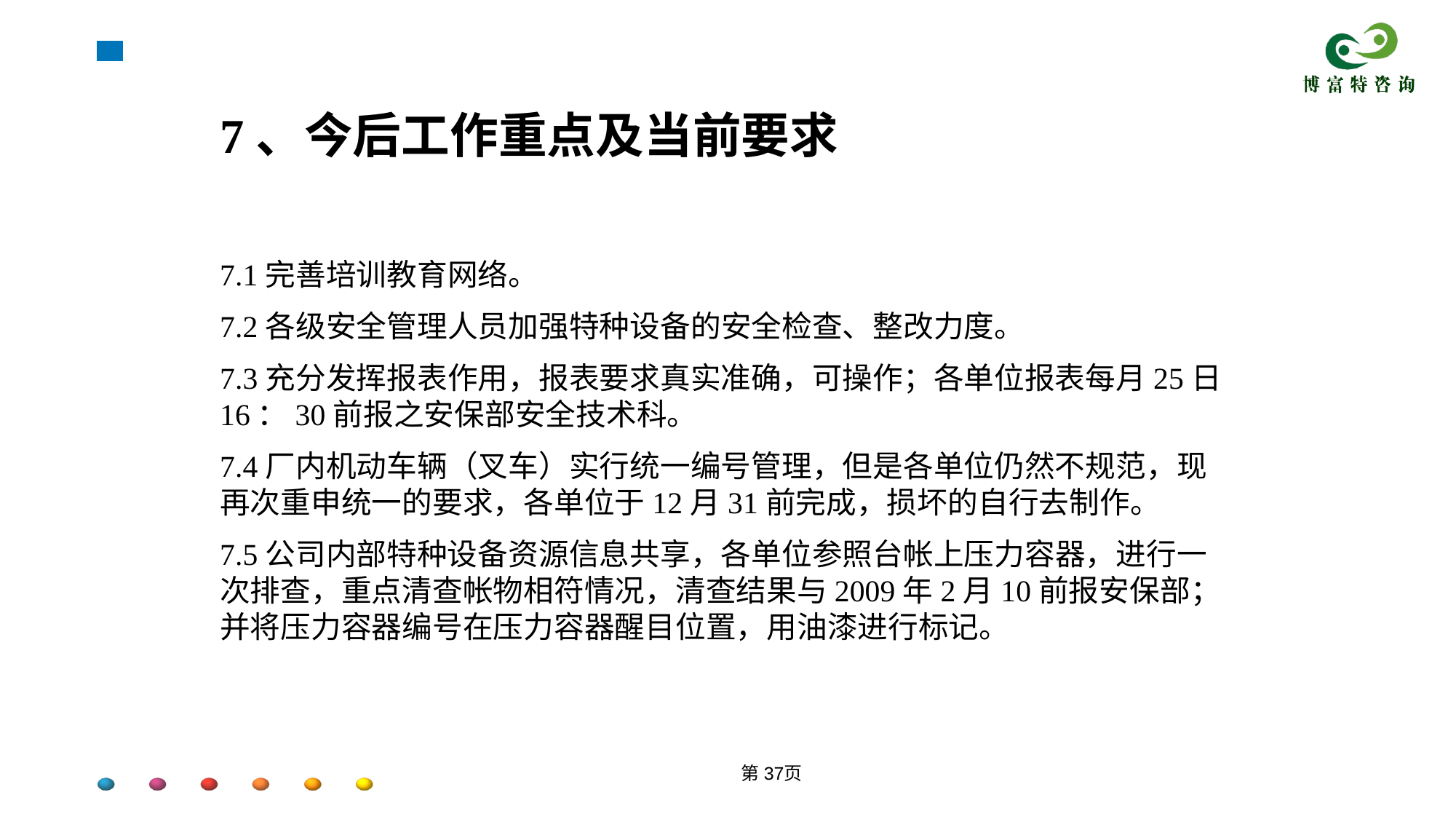

7、今后工作重点及当前要求
7.1完善培训教育网络。
7.2各级安全管理人员加强特种设备的安全检查、整改力度。
7.3充分发挥报表作用，报表要求真实准确，可操作；各单位报表每月25日16：30前报之安保部安全技术科。
7.4厂内机动车辆（叉车）实行统一编号管理，但是各单位仍然不规范，现再次重申统一的要求，各单位于12月31前完成，损坏的自行去制作。
7.5公司内部特种设备资源信息共享，各单位参照台帐上压力容器，进行一次排查，重点清查帐物相符情况，清查结果与2009年2月10前报安保部；并将压力容器编号在压力容器醒目位置，用油漆进行标记。